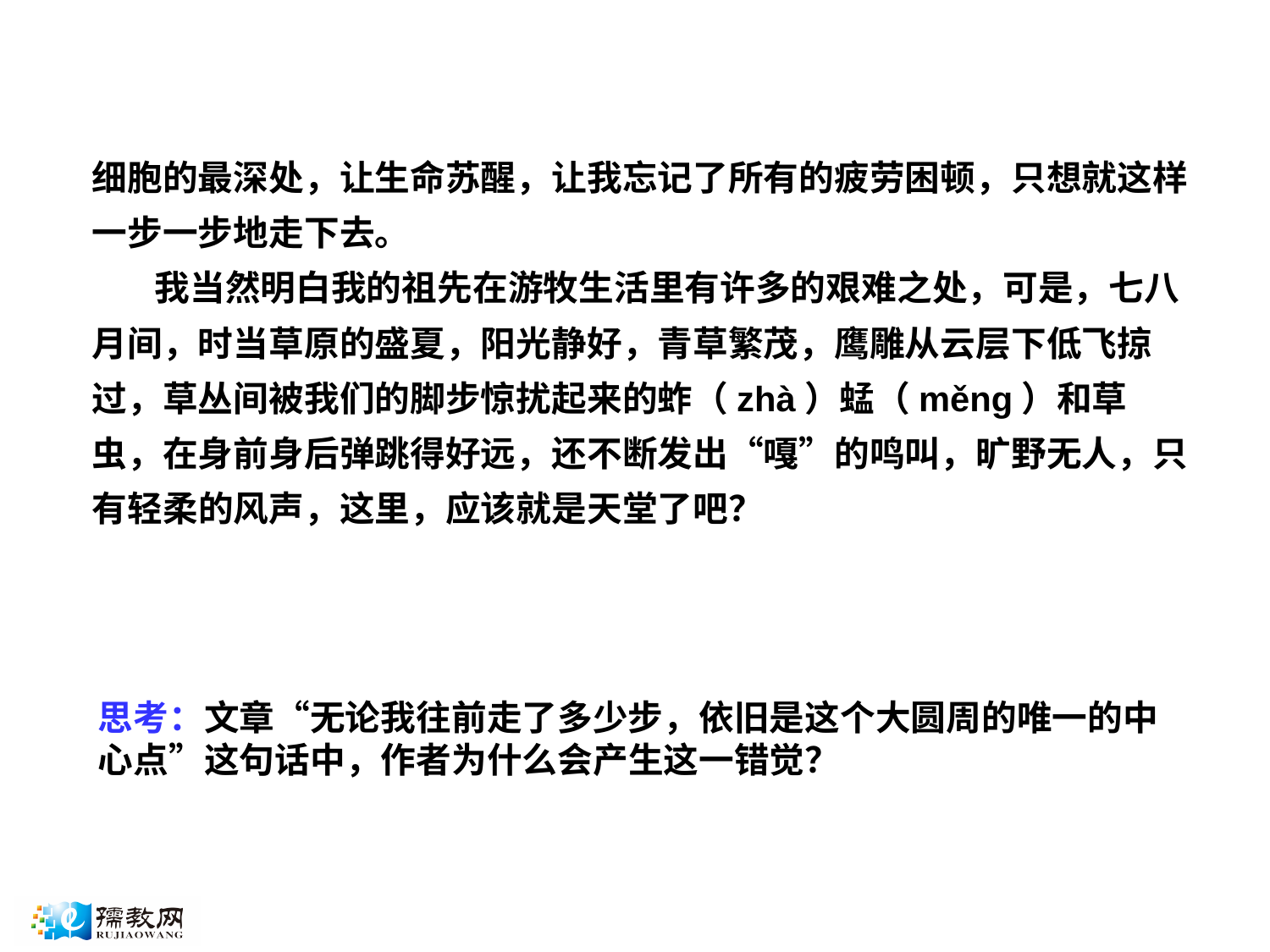

细胞的最深处，让生命苏醒，让我忘记了所有的疲劳困顿，只想就这样一步一步地走下去。
我当然明白我的祖先在游牧生活里有许多的艰难之处，可是，七八月间，时当草原的盛夏，阳光静好，青草繁茂，鹰雕从云层下低飞掠过，草丛间被我们的脚步惊扰起来的蚱（zhà）蜢（měng）和草虫，在身前身后弹跳得好远，还不断发出“嘎”的鸣叫，旷野无人，只有轻柔的风声，这里，应该就是天堂了吧？
思考：文章“无论我往前走了多少步，依旧是这个大圆周的唯一的中心点”这句话中，作者为什么会产生这一错觉？